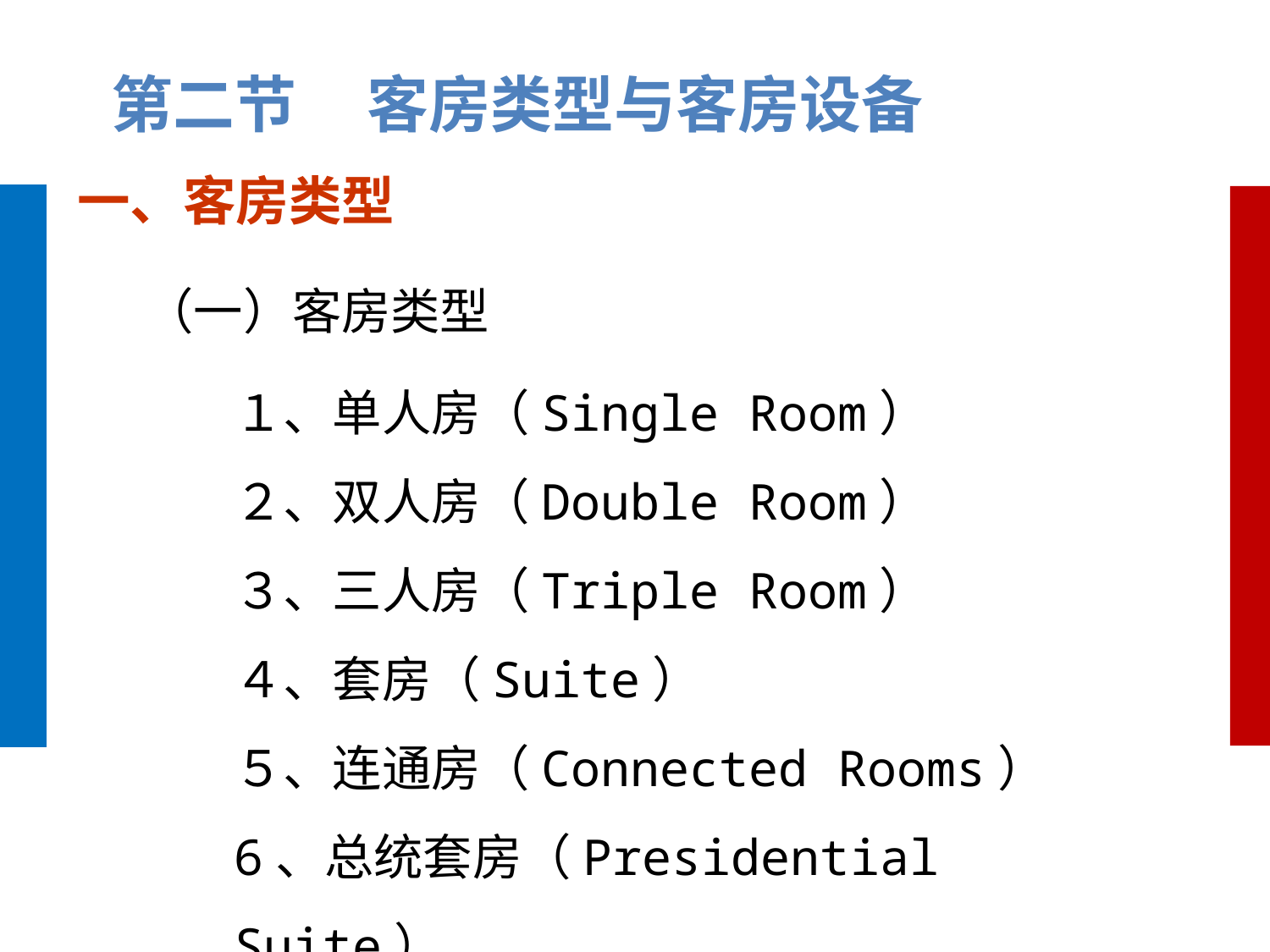

第二节     客房类型与客房设备
一、客房类型

（一）客房类型
１、单人房（Single Room）
２、双人房（Double Room）
３、三人房（Triple Room）
４、套房（Suite）
５、连通房（Connected Rooms）
6、总统套房（Presidential Suite）